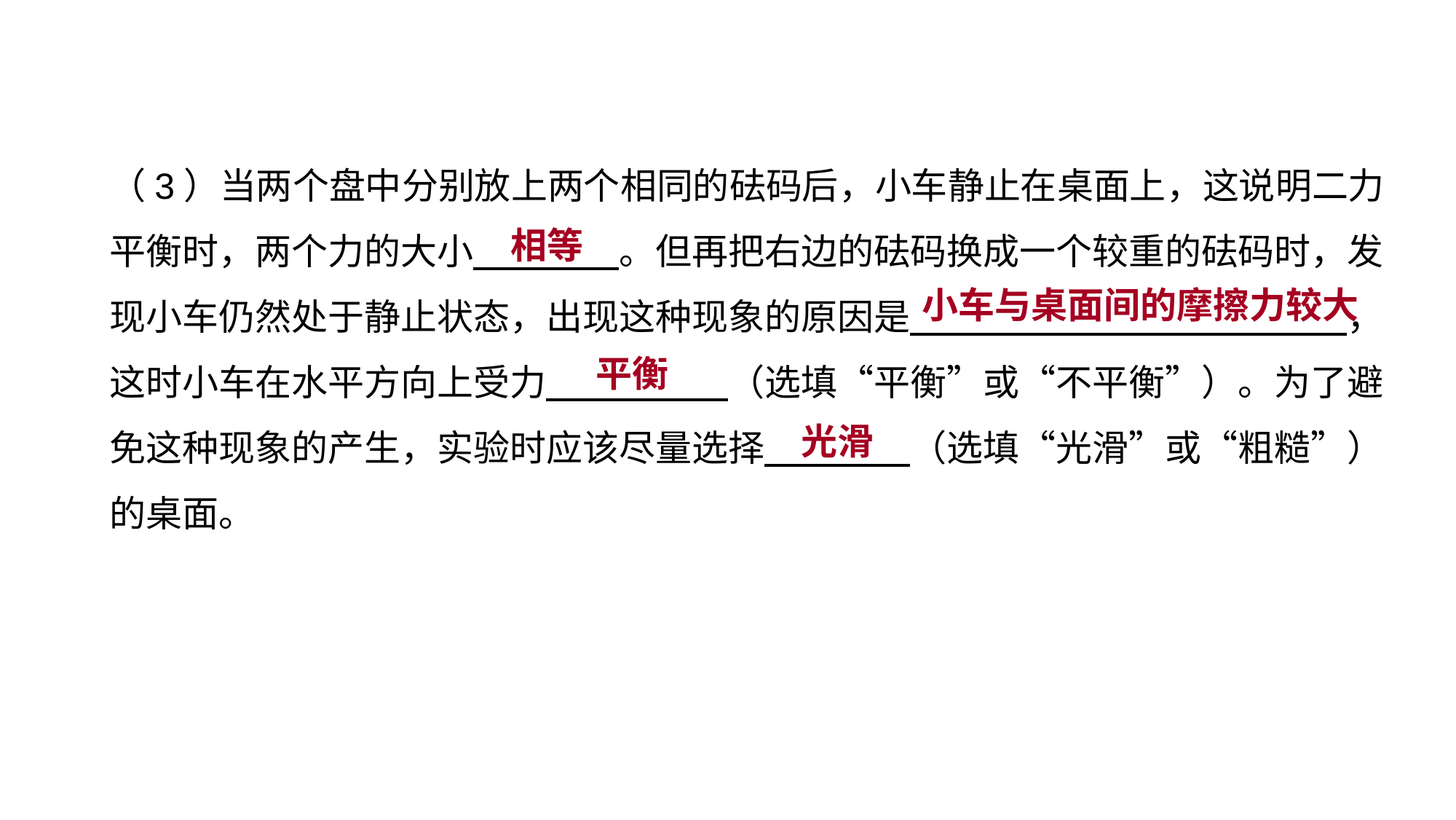

（3）当两个盘中分别放上两个相同的砝码后，小车静止在桌面上，这说明二力平衡时，两个力的大小　　　　。但再把右边的砝码换成一个较重的砝码时，发现小车仍然处于静止状态，出现这种现象的原因是　　　　　　　　　　　　，这时小车在水平方向上受力　　　　　（选填“平衡”或“不平衡”）。为了避免这种现象的产生，实验时应该尽量选择　　　　（选填“光滑”或“粗糙”）的桌面。
相等
实验突破 素养提升
小车与桌面间的摩擦力较大
平衡
光滑